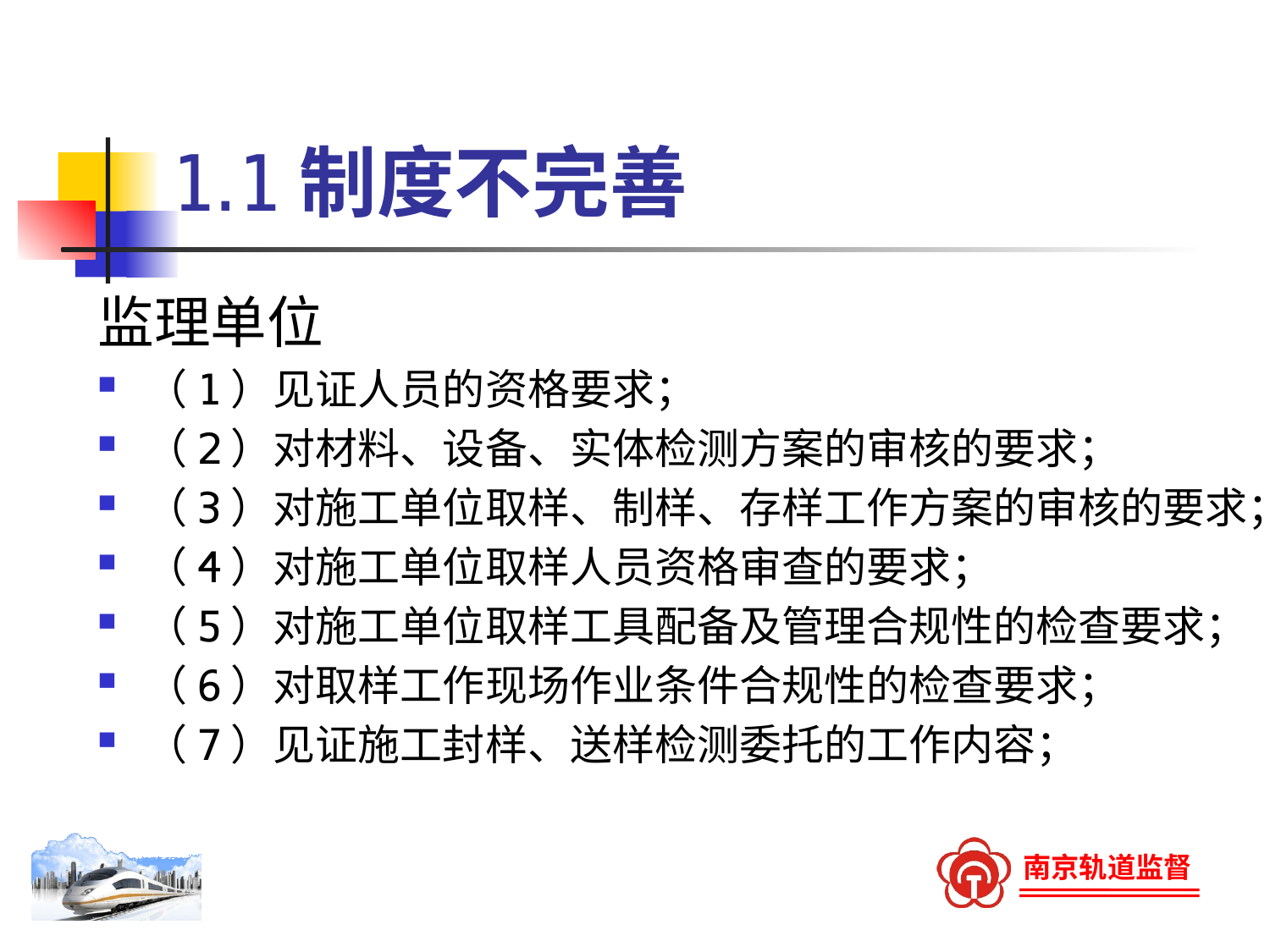

# 1.1制度不完善
监理单位
（1）见证人员的资格要求；
（2）对材料、设备、实体检测方案的审核的要求；
（3）对施工单位取样、制样、存样工作方案的审核的要求；
（4）对施工单位取样人员资格审查的要求；
（5）对施工单位取样工具配备及管理合规性的检查要求；
（6）对取样工作现场作业条件合规性的检查要求；
（7）见证施工封样、送样检测委托的工作内容；